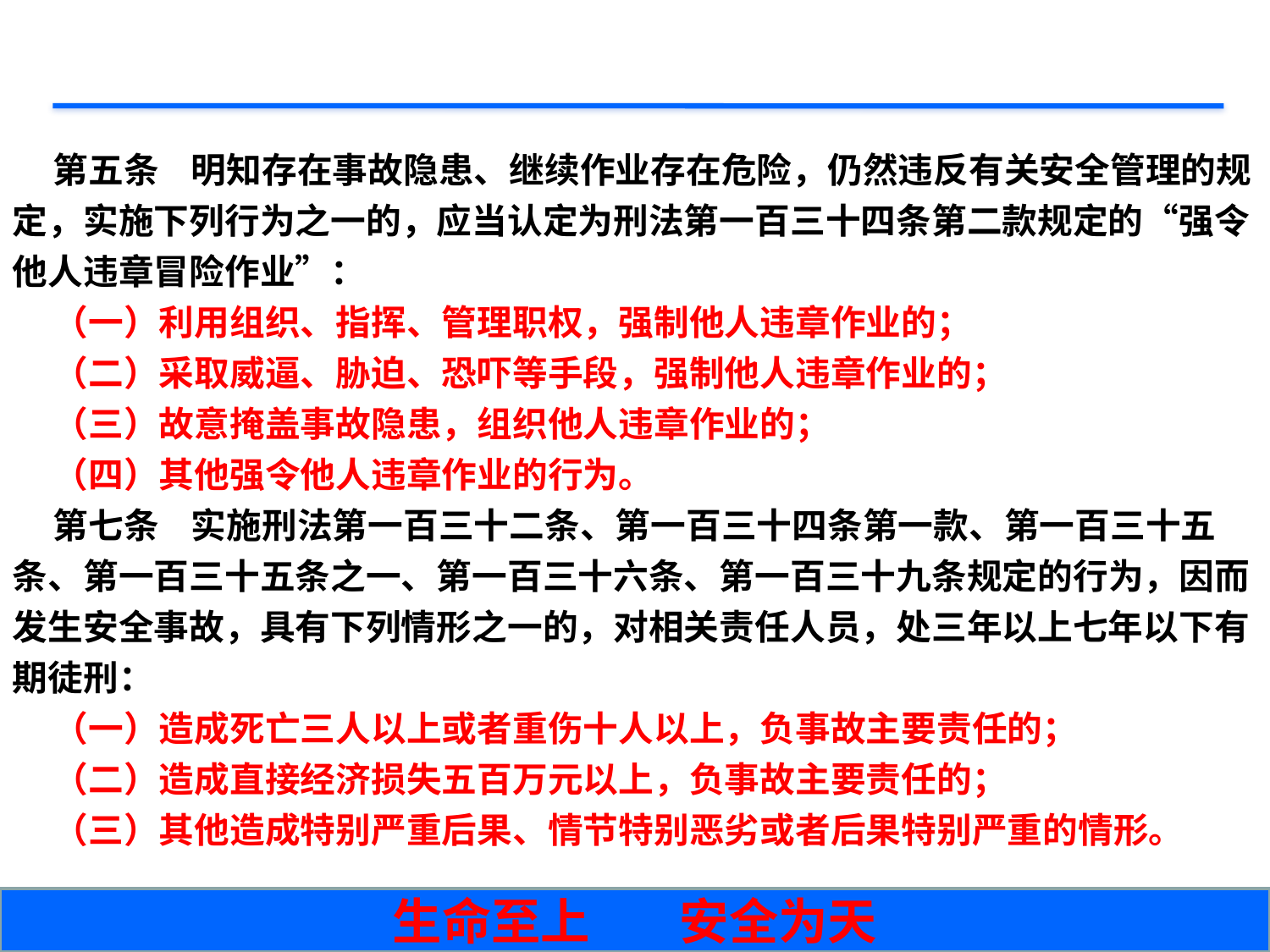

第五条    明知存在事故隐患、继续作业存在危险，仍然违反有关安全管理的规定，实施下列行为之一的，应当认定为刑法第一百三十四条第二款规定的“强令他人违章冒险作业”：
    （一）利用组织、指挥、管理职权，强制他人违章作业的；
    （二）采取威逼、胁迫、恐吓等手段，强制他人违章作业的；
    （三）故意掩盖事故隐患，组织他人违章作业的；
    （四）其他强令他人违章作业的行为。
    第七条    实施刑法第一百三十二条、第一百三十四条第一款、第一百三十五条、第一百三十五条之一、第一百三十六条、第一百三十九条规定的行为，因而发生安全事故，具有下列情形之一的，对相关责任人员，处三年以上七年以下有期徒刑：
    （一）造成死亡三人以上或者重伤十人以上，负事故主要责任的；
    （二）造成直接经济损失五百万元以上，负事故主要责任的；
    （三）其他造成特别严重后果、情节特别恶劣或者后果特别严重的情形。